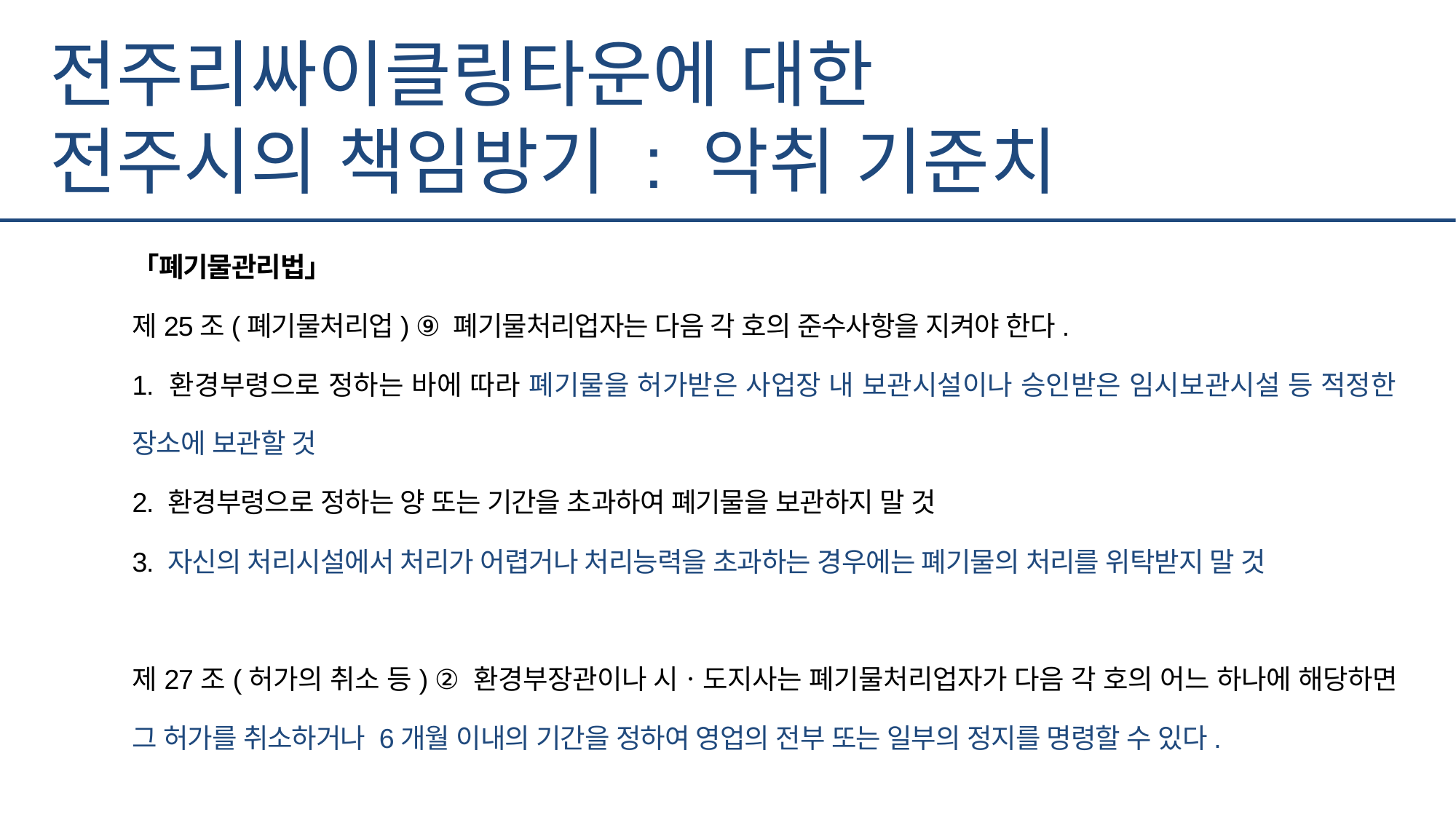

전주리싸이클링타운에 대한
전주시의 책임방기 : 악취 기준치
「폐기물관리법」
제25조(폐기물처리업) ⑨ 폐기물처리업자는 다음 각 호의 준수사항을 지켜야 한다.
1. 환경부령으로 정하는 바에 따라 폐기물을 허가받은 사업장 내 보관시설이나 승인받은 임시보관시설 등 적정한 장소에 보관할 것
2. 환경부령으로 정하는 양 또는 기간을 초과하여 폐기물을 보관하지 말 것
3. 자신의 처리시설에서 처리가 어렵거나 처리능력을 초과하는 경우에는 폐기물의 처리를 위탁받지 말 것

제27조(허가의 취소 등) ② 환경부장관이나 시ㆍ도지사는 폐기물처리업자가 다음 각 호의 어느 하나에 해당하면 그 허가를 취소하거나 6개월 이내의 기간을 정하여 영업의 전부 또는 일부의 정지를 명령할 수 있다.